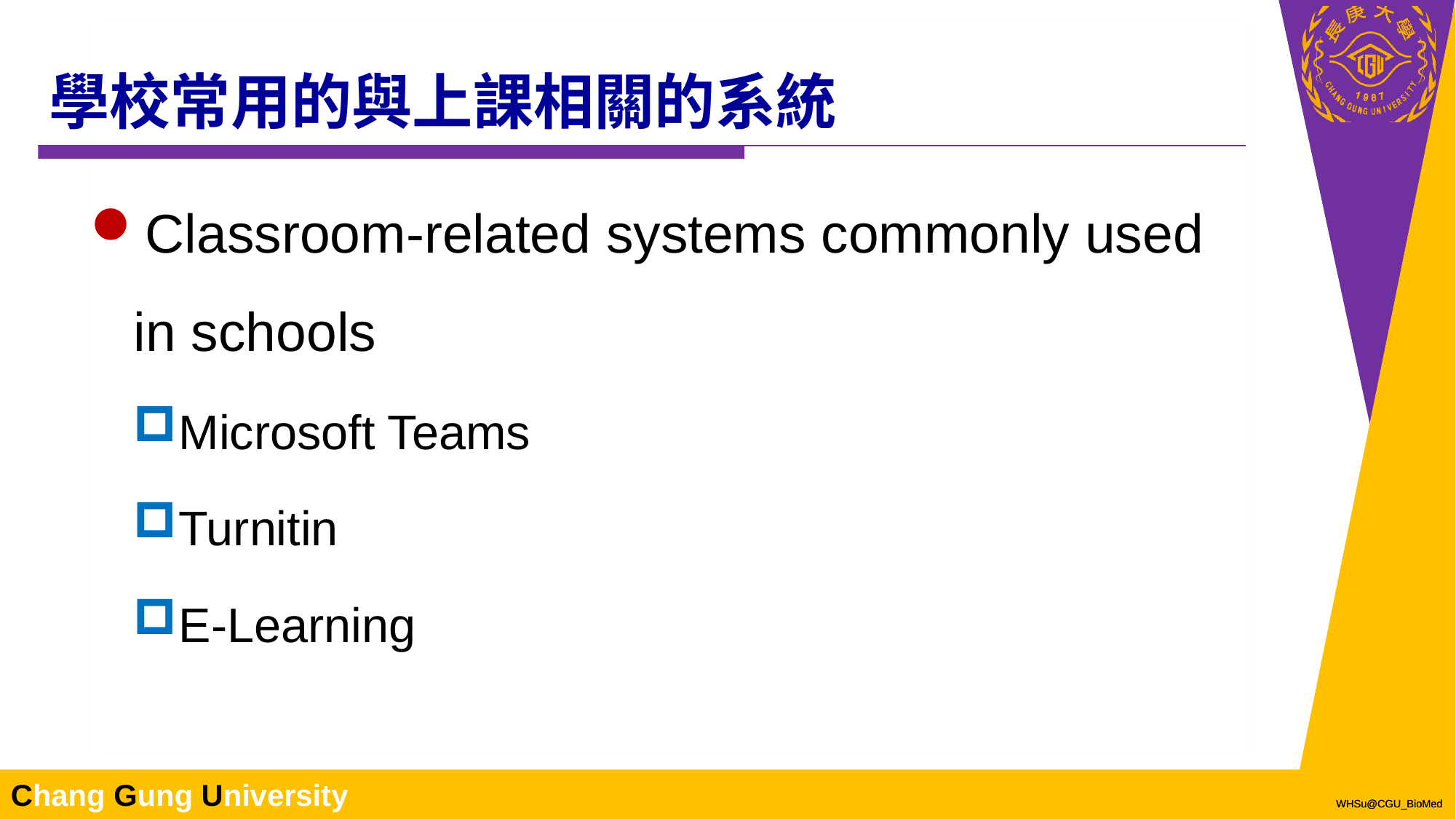

# 學校常用的與上課相關的系統
Classroom-related systems commonly used in schools
Microsoft Teams
Turnitin
E-Learning